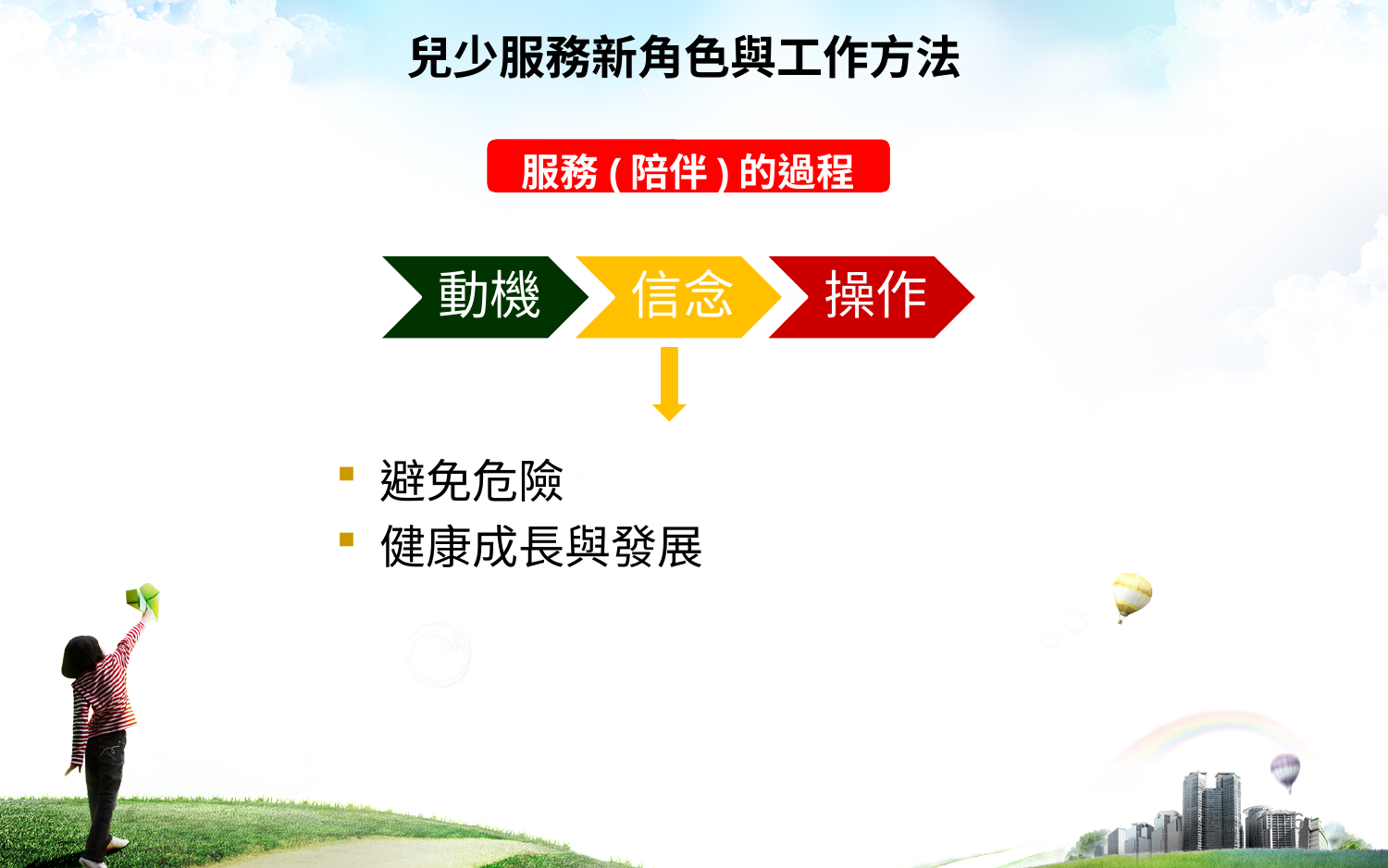

# 兒少服務新角色與工作方法
服務(陪伴)的過程
動機
信念
操作

避免危險
健康成長與發展
6